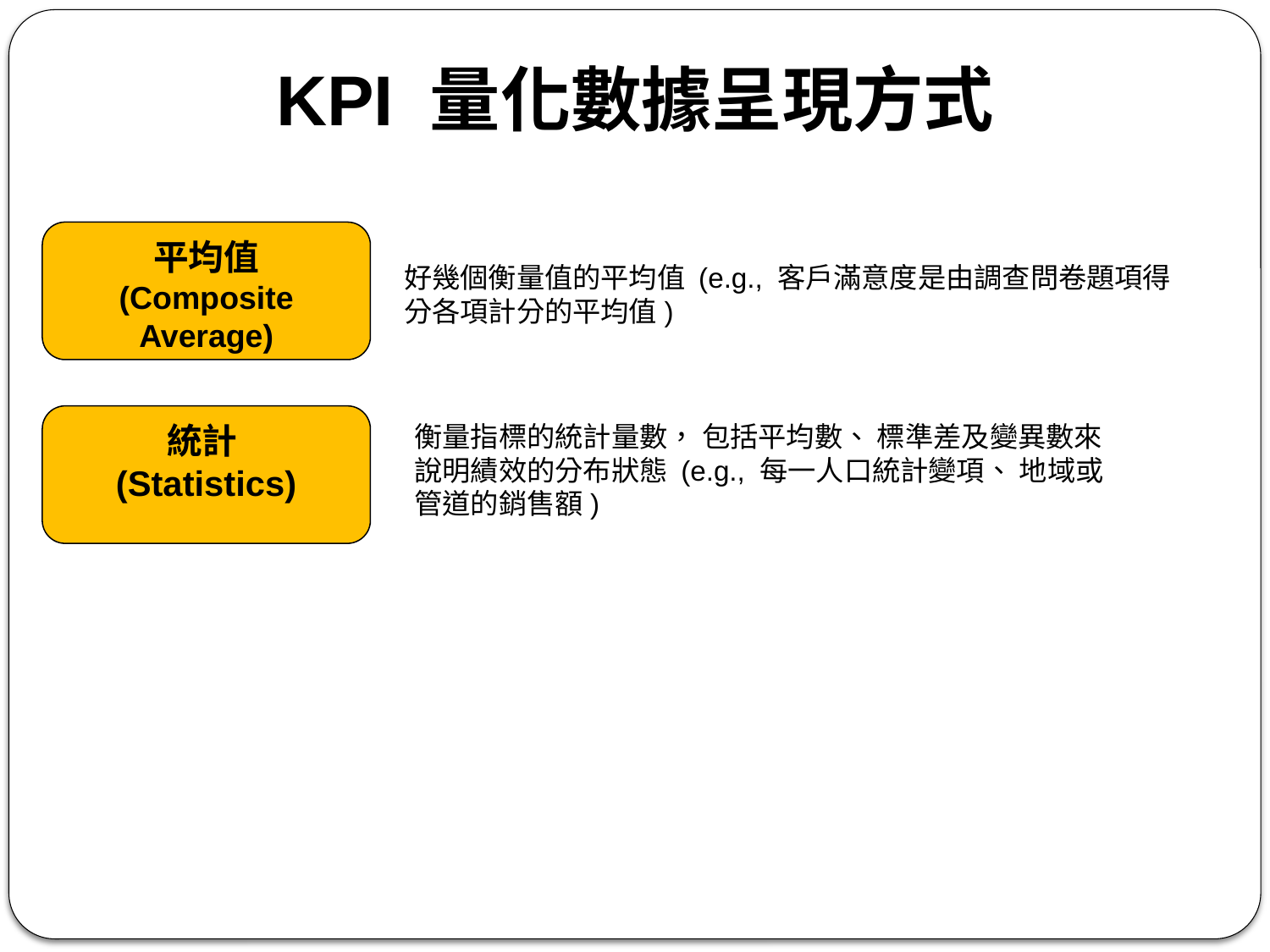

# KPI 量化數據呈現方式
平均值
(Composite
Average)
好幾個衡量值的平均值 (e.g., 客戶滿意度是由調查問卷題項得分各項計分的平均值)
統計
(Statistics)
衡量指標的統計量數， 包括平均數、 標準差及變異數來說明績效的分布狀態 (e.g., 每一人口統計變項、 地域或管道的銷售額)